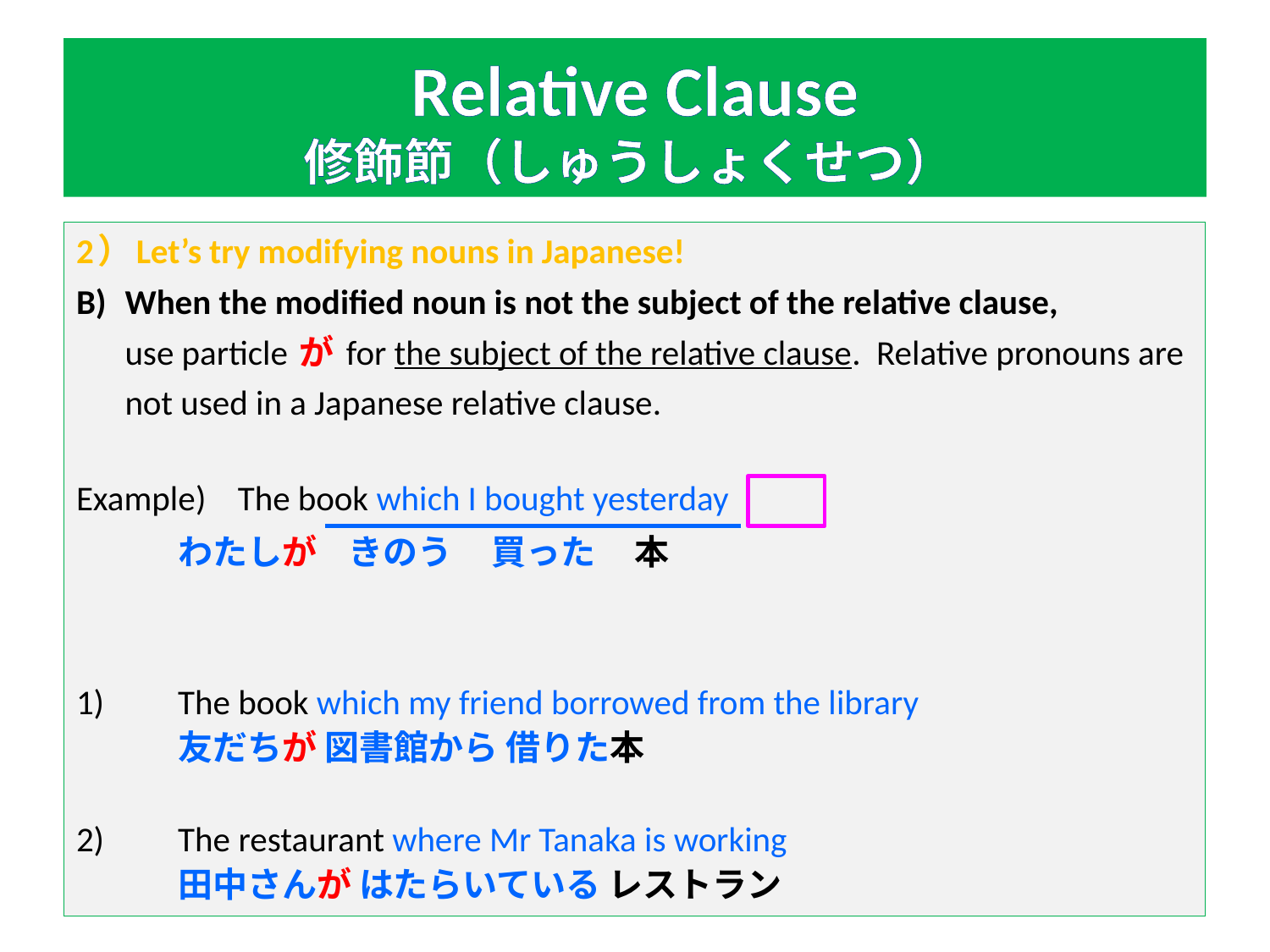

# Relative Clause 修飾節（しゅうしょくせつ）
2）Let’s try modifying nouns in Japanese!
When the modified noun is not the subject of the relative clause,
	use particle が for the subject of the relative clause.  Relative pronouns are not used in a Japanese relative clause.

Example)	The book which I bought yesterday
			わたしが    きのう     買った     本

1)	The book which my friend borrowed from the library
	友だちが 図書館から 借りた本

2)	The restaurant where Mr Tanaka is working
	田中さんが はたらいている レストラン